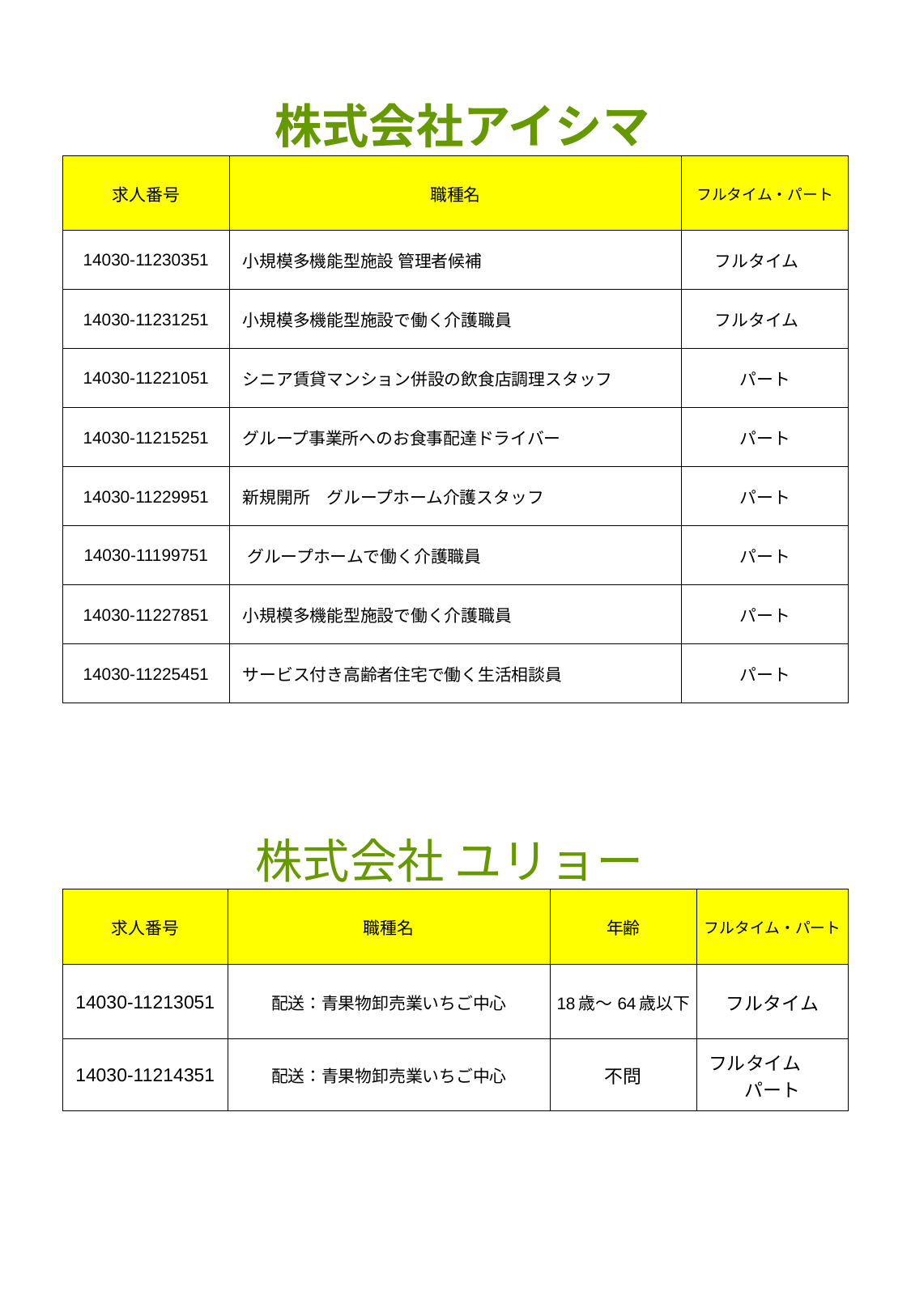

株式会社アイシマ
| 求人番号 | 職種名 | フルタイム・パート |
| --- | --- | --- |
| 14030-11230351 | 小規模多機能型施設 管理者候補 | フルタイム |
| 14030-11231251 | 小規模多機能型施設で働く介護職員 | フルタイム |
| 14030-11221051 | シニア賃貸マンション併設の飲食店調理スタッフ | パート |
| 14030-11215251 | グループ事業所へのお食事配達ドライバー | パート |
| 14030-11229951 | 新規開所　グループホーム介護スタッフ | パート |
| 14030-11199751 | グループホームで働く介護職員 | パート |
| 14030-11227851 | 小規模多機能型施設で働く介護職員 | パート |
| 14030-11225451 | サービス付き高齢者住宅で働く生活相談員 | パート |
株式会社 ユリョー
| 求人番号 | 職種名 | 年齢 | フルタイム・パート |
| --- | --- | --- | --- |
| 14030-11213051 | 配送：青果物卸売業いちご中心 | 18歳～64歳以下 | フルタイム |
| 14030-11214351 | 配送：青果物卸売業いちご中心 | 不問 | フルタイム 　パート |